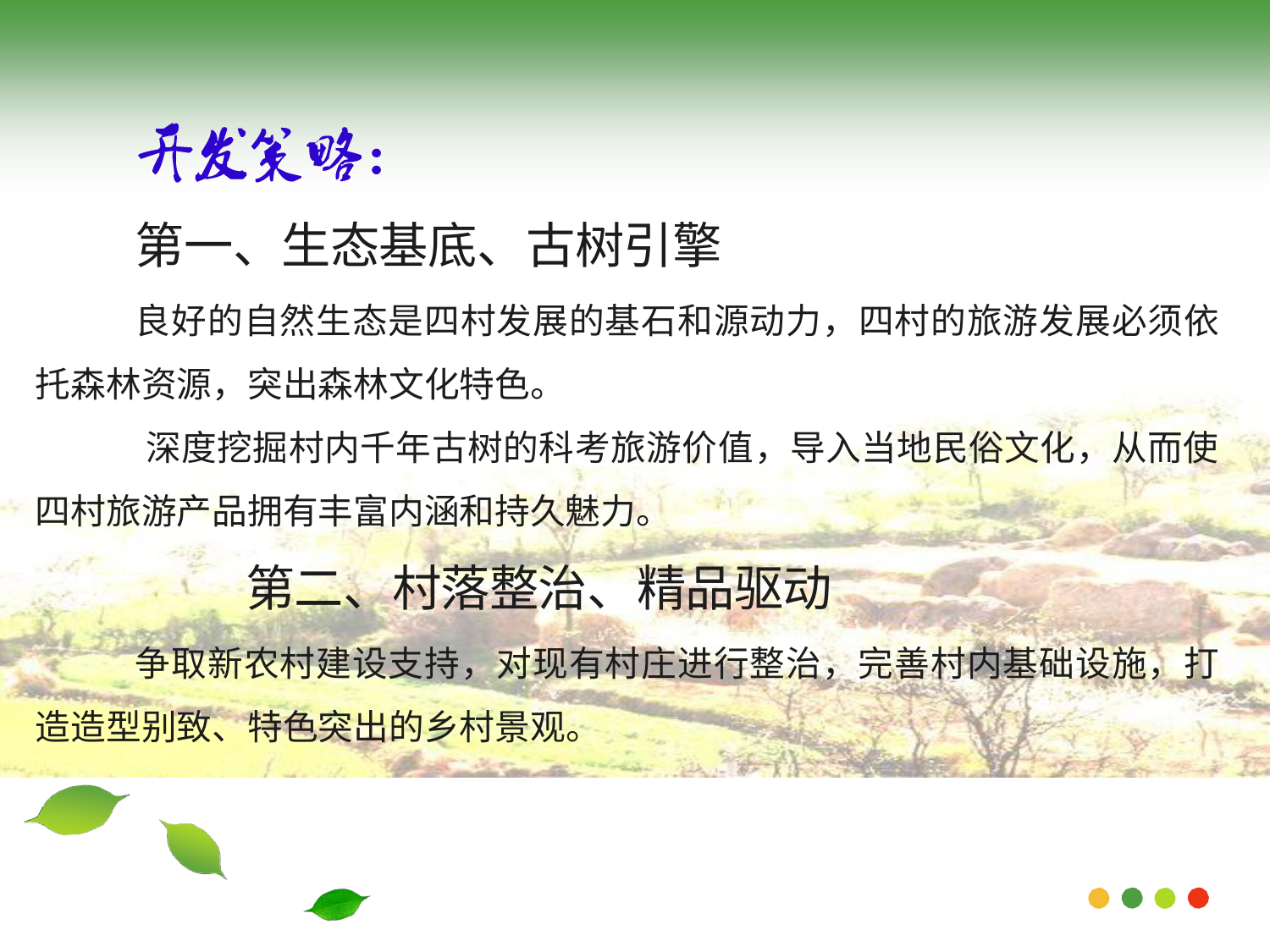

第一、生态基底、古树引擎
良好的自然生态是四村发展的基石和源动力，四村的旅游发展必须依 托森林资源，突出森林文化特色。
深度挖掘村内千年古树的科考旅游价值，导入当地民俗文化，从而使 四村旅游产品拥有丰富内涵和持久魅力。

第二、村落整治、精品驱动
争取新农村建设支持，对现有村庄进行整治，完善村内基础设施，打 造造型别致、特色突出的乡村景观。